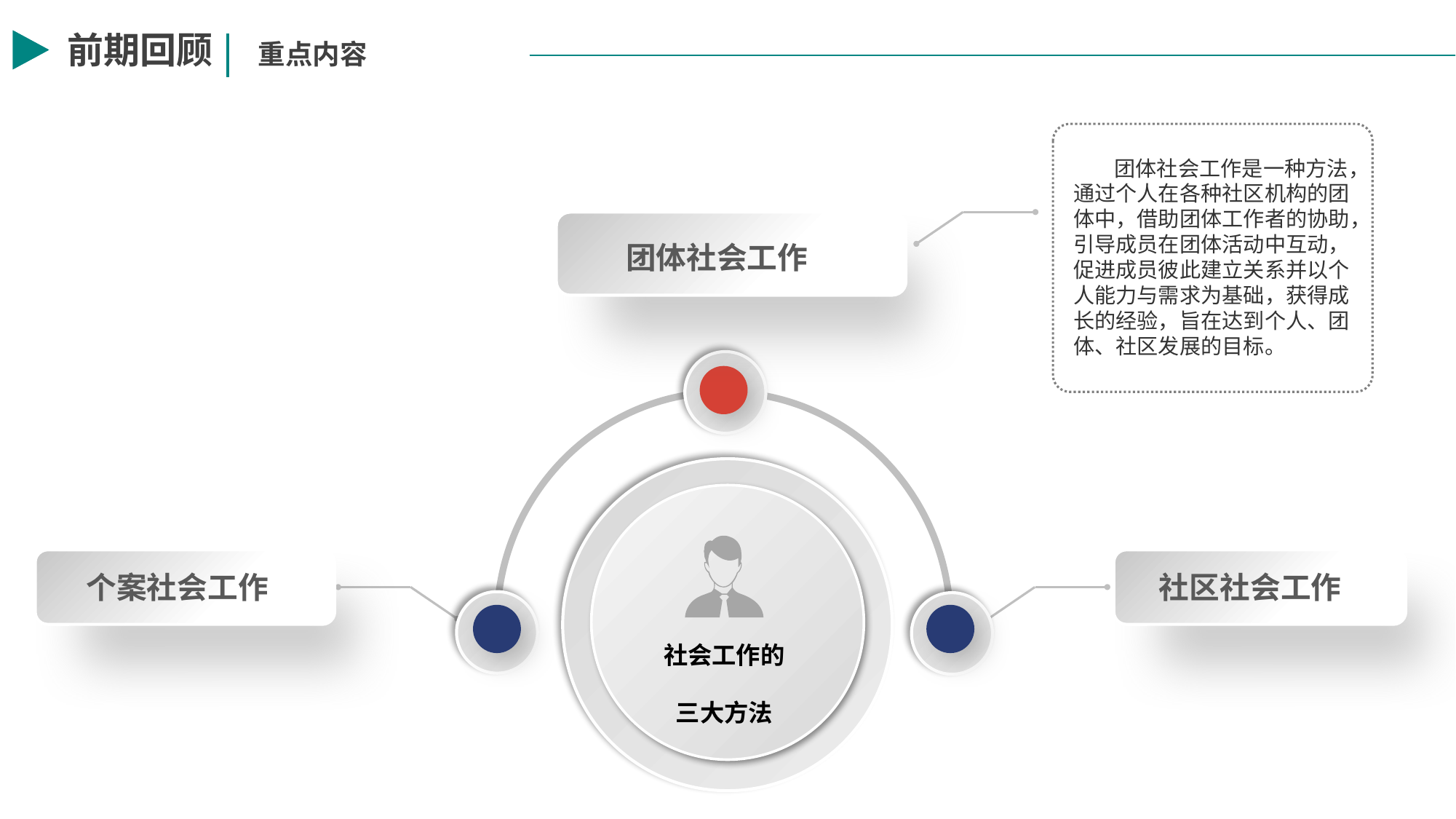

前期回顾
重点内容

团体社会工作是一种方法，通过个人在各种社区机构的团体中，借助团体工作者的协助，引导成员在团体活动中互动，促进成员彼此建立关系并以个人能力与需求为基础，获得成长的经验，旨在达到个人、团体、社区发展的目标。

团体社会工作

社会工作的
三大方法

社区社会工作
个案社会工作